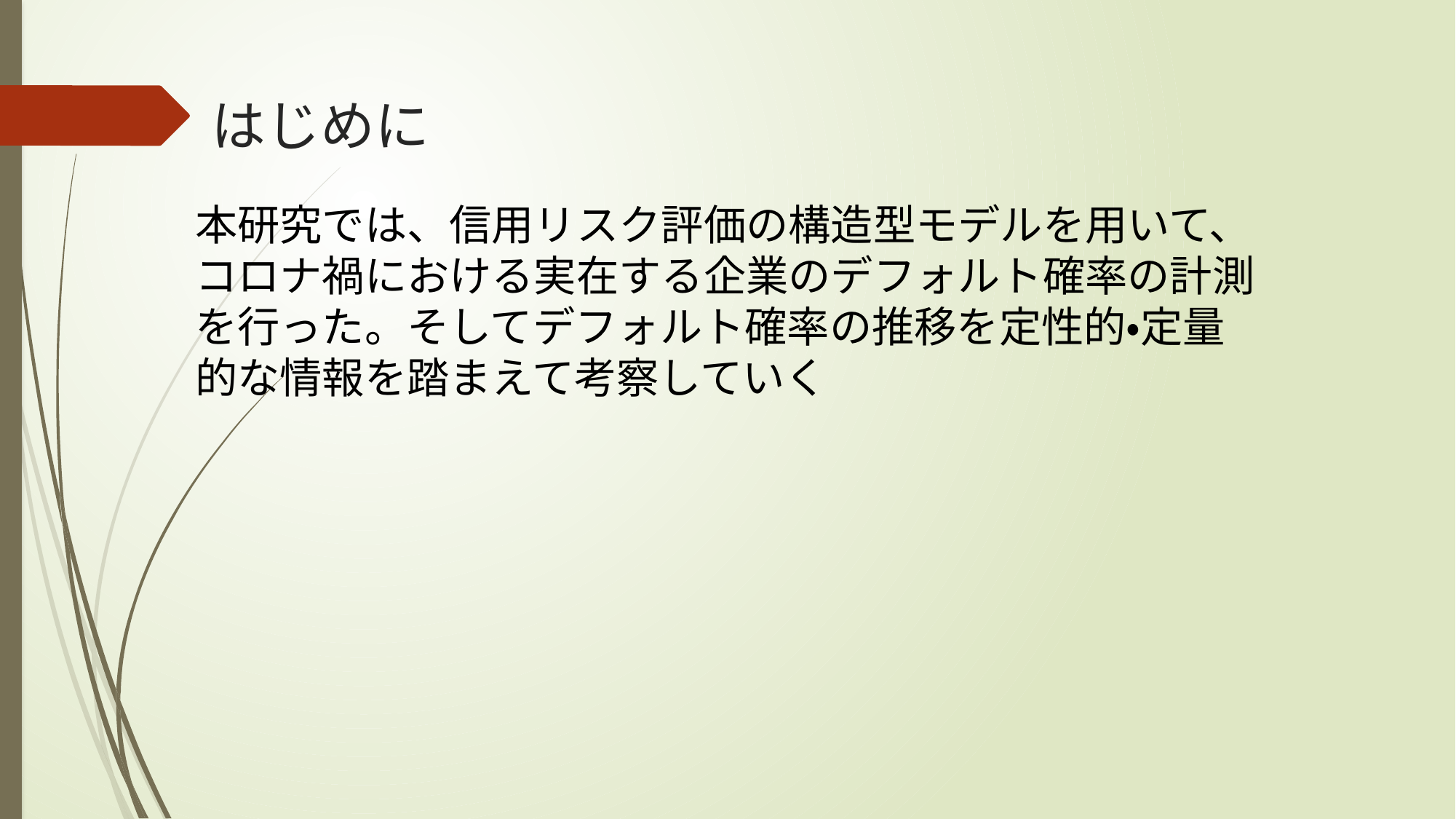

# はじめに
本研究では、信用リスク評価の構造型モデルを用いて、コロナ禍における実在する企業のデフォルト確率の計測を行った。そしてデフォルト確率の推移を定性的・定量的な情報を踏まえて考察していく